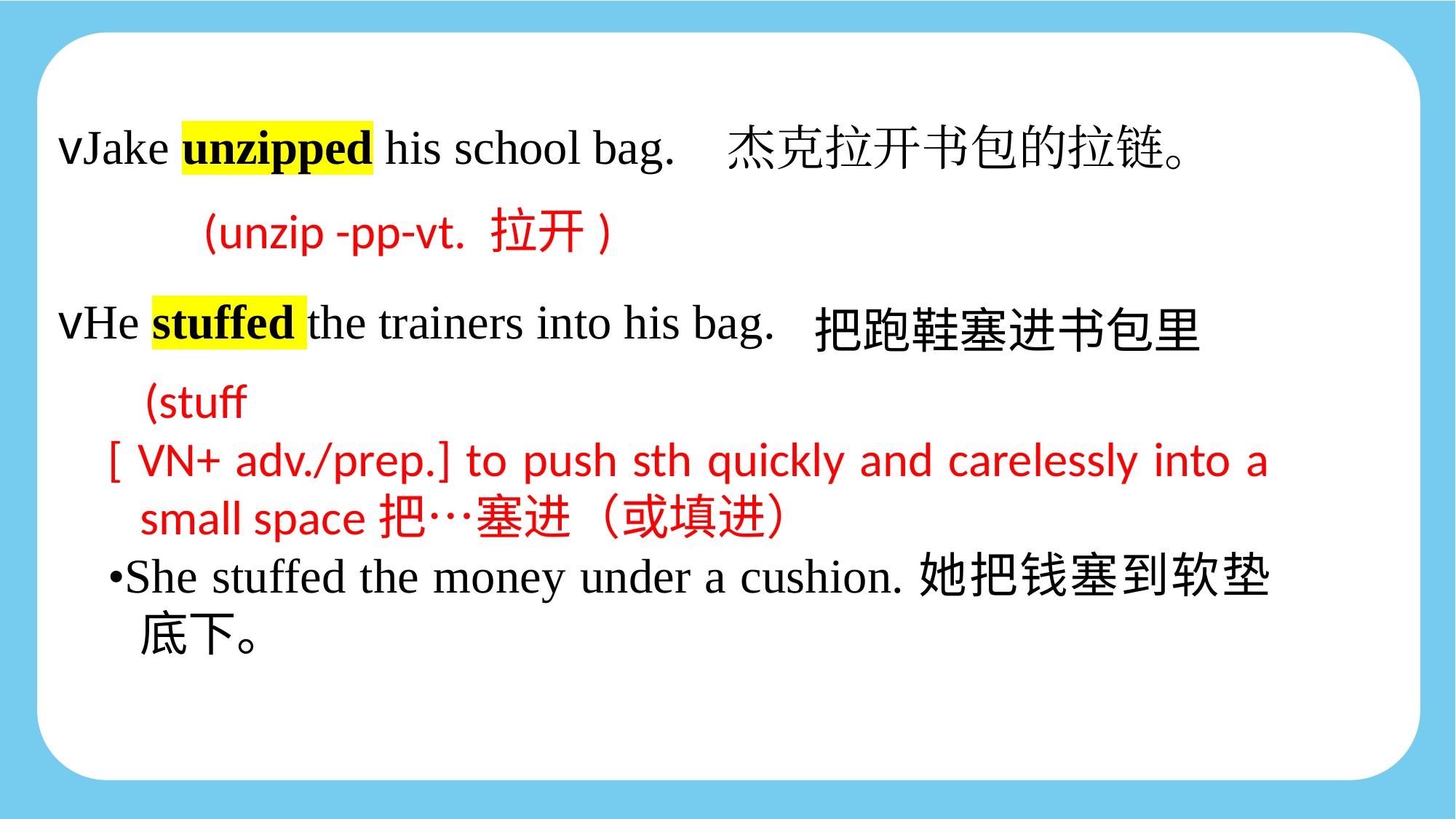

vJake unzipped his school bag.

vHe stuffed the trainers into his bag.
杰克拉开书包的拉链。
 (unzip -pp-vt. 拉开)
把跑鞋塞进书包里
   (stuff
[ VN+ adv./prep.] to push sth quickly and carelessly into a small space把…塞进（或填进）
•She stuffed the money under a cushion.她把钱塞到软垫底下。